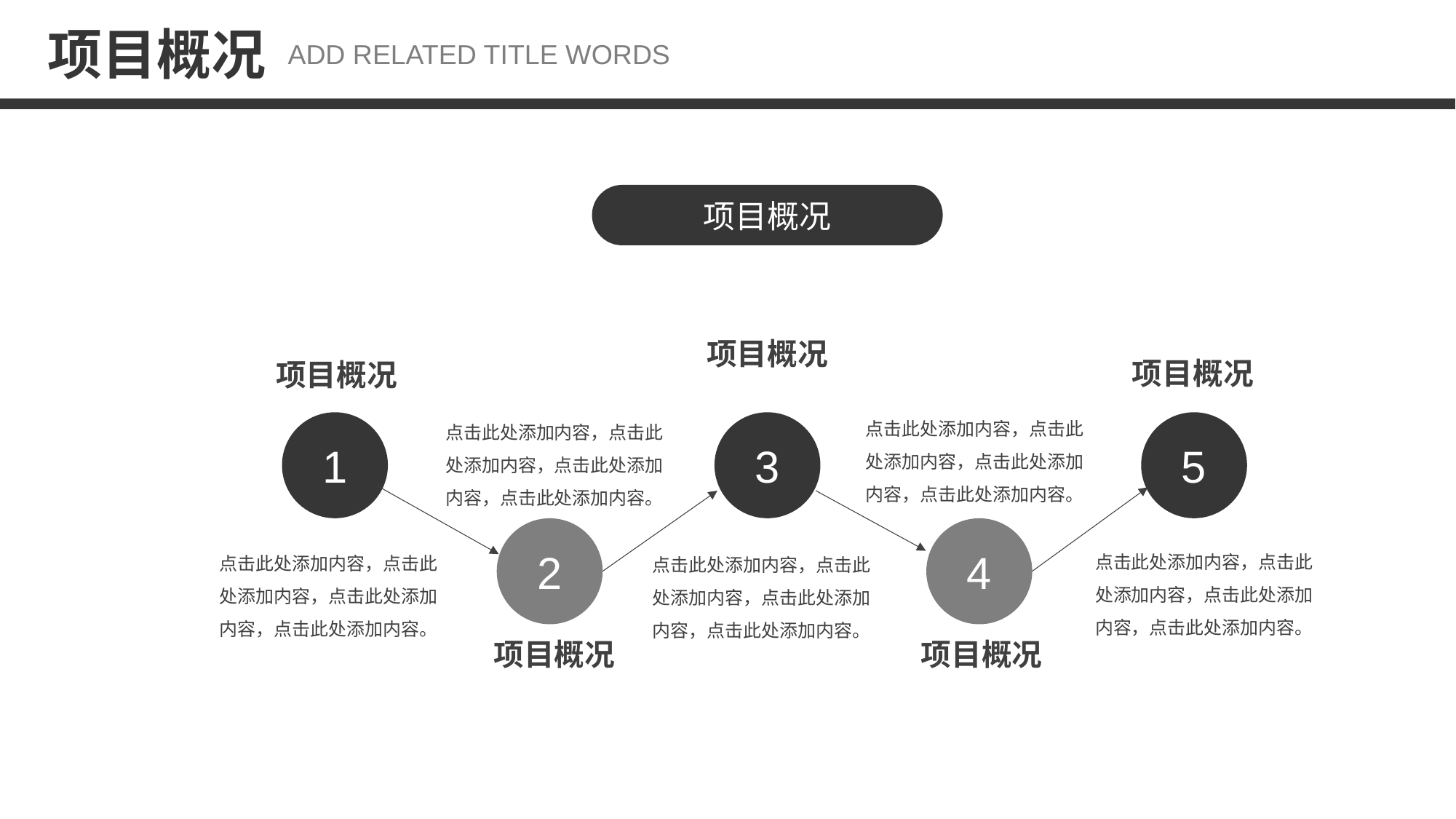

项目概况
ADD RELATED TITLE WORDS

项目概况
项目概况
项目概况
项目概况
点击此处添加内容，点击此处添加内容，点击此处添加内容，点击此处添加内容。
点击此处添加内容，点击此处添加内容，点击此处添加内容，点击此处添加内容。
1
3
5
2
4
点击此处添加内容，点击此处添加内容，点击此处添加内容，点击此处添加内容。
点击此处添加内容，点击此处添加内容，点击此处添加内容，点击此处添加内容。
点击此处添加内容，点击此处添加内容，点击此处添加内容，点击此处添加内容。
项目概况
项目概况